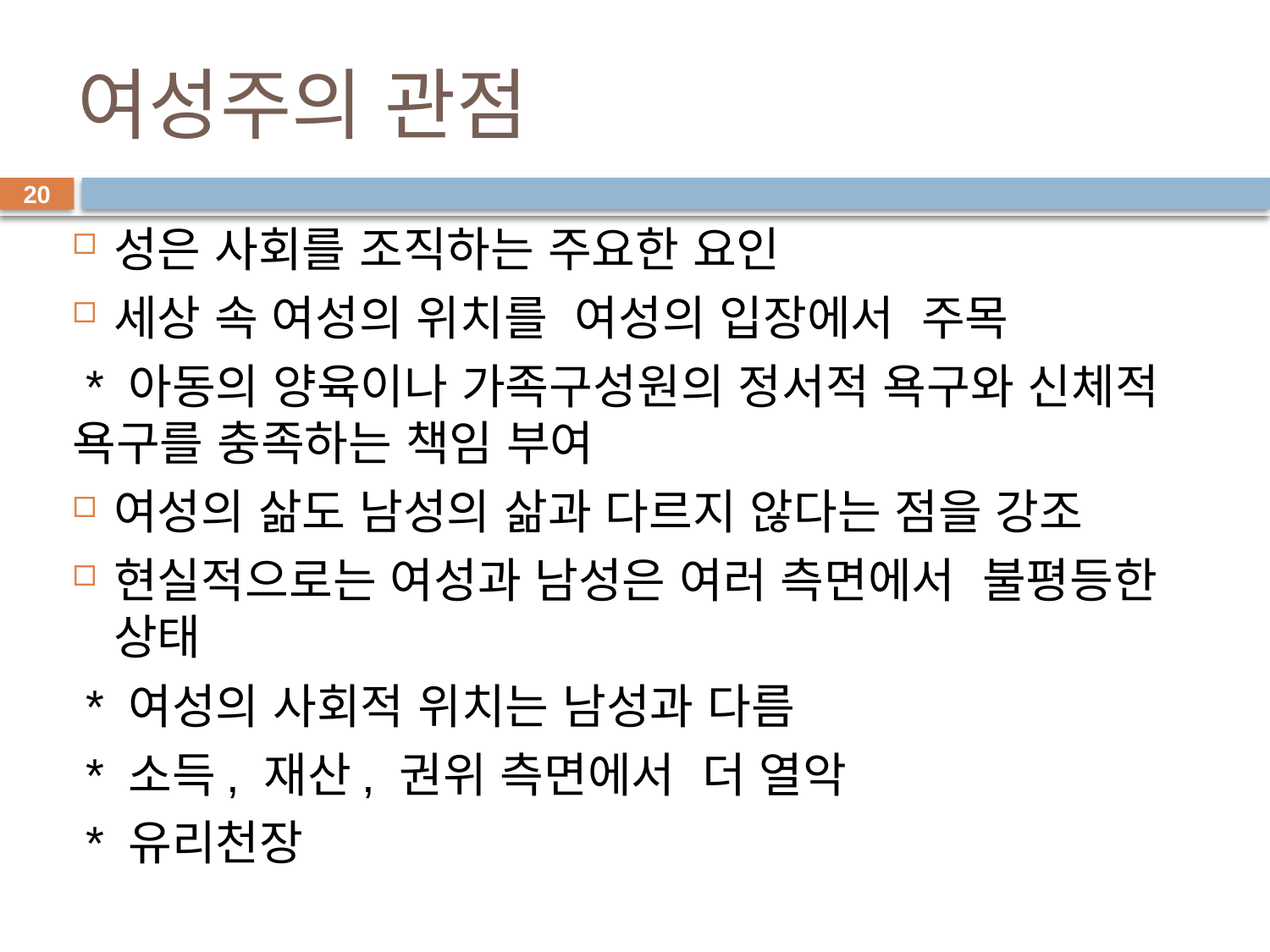

# 여성주의 관점
20
성은 사회를 조직하는 주요한 요인
세상 속 여성의 위치를  여성의 입장에서  주목
 * 아동의 양육이나 가족구성원의 정서적 욕구와 신체적 욕구를 충족하는 책임 부여
여성의 삶도 남성의 삶과 다르지 않다는 점을 강조
현실적으로는 여성과 남성은 여러 측면에서  불평등한 상태
 * 여성의 사회적 위치는 남성과 다름
 * 소득, 재산, 권위 측면에서  더 열악
 * 유리천장